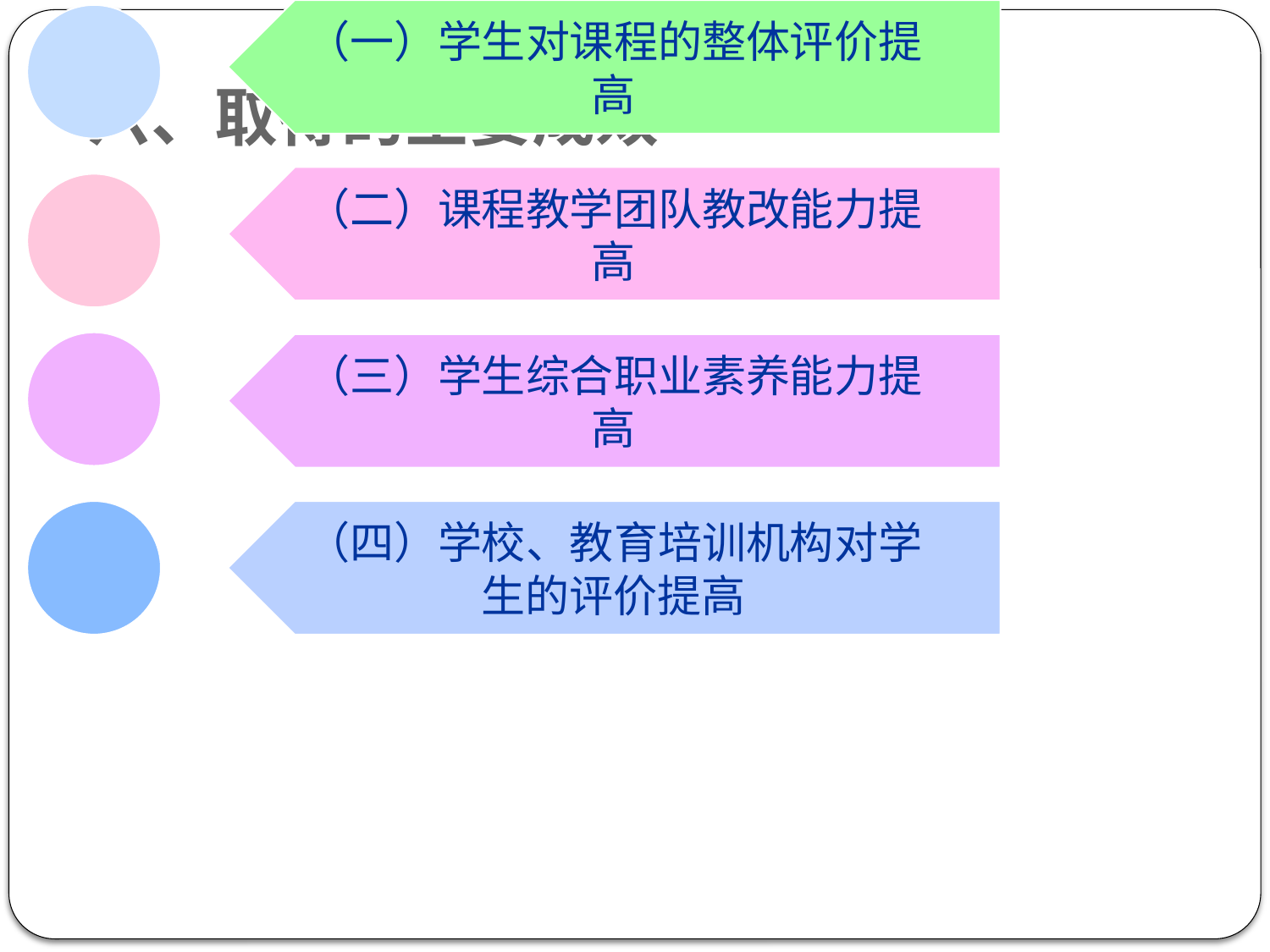

# 六、取得的主要成效
（一）学生对课程的整体评价提高
（二）课程教学团队教改能力提高
（三）学生综合职业素养能力提高
（四）学校、教育培训机构对学生的评价提高